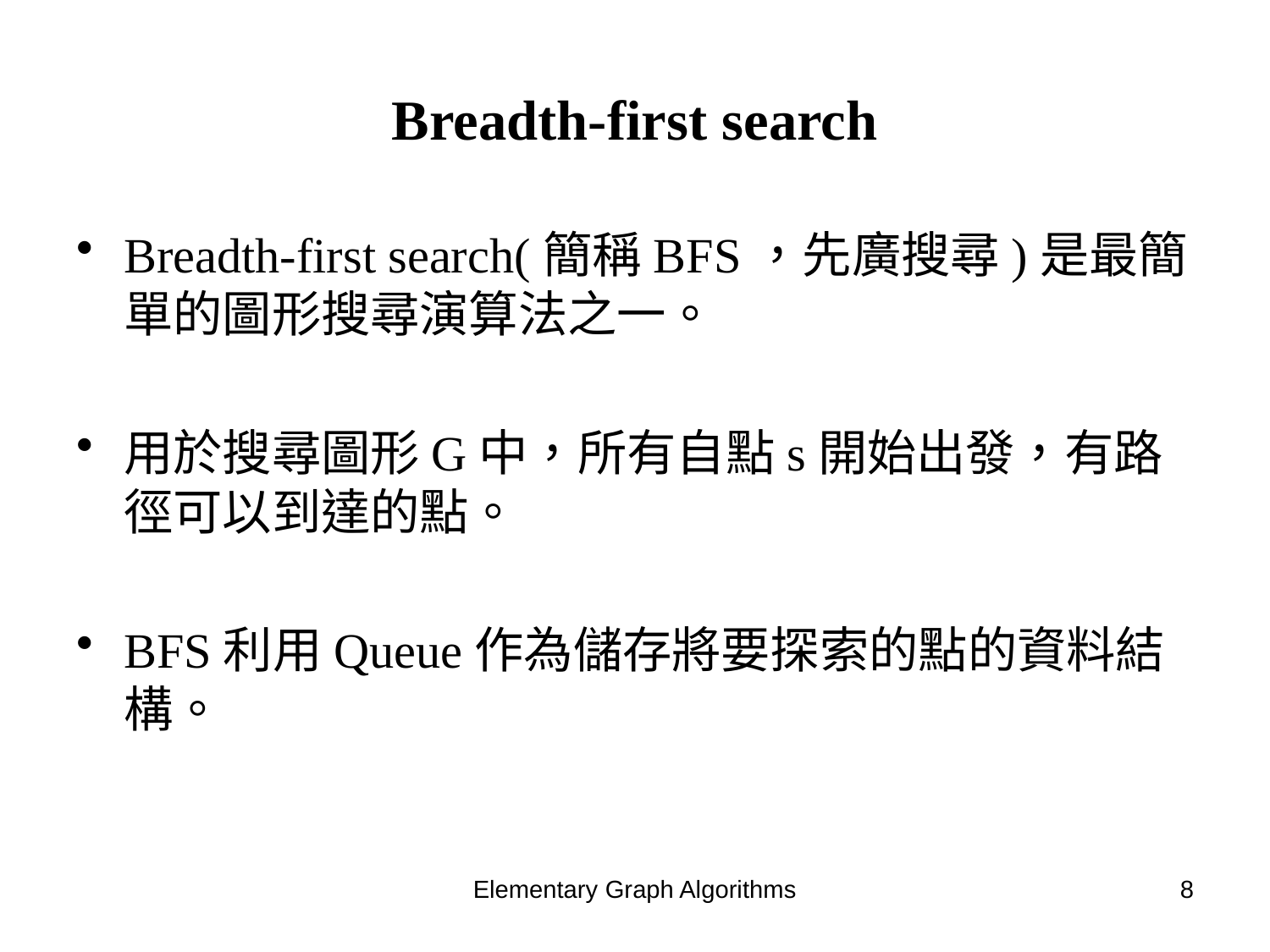

# Breadth-first search
Breadth-first search(簡稱BFS，先廣搜尋)是最簡單的圖形搜尋演算法之一。

用於搜尋圖形G中，所有自點s開始出發，有路徑可以到達的點。

BFS利用Queue作為儲存將要探索的點的資料結構。
Elementary Graph Algorithms
8